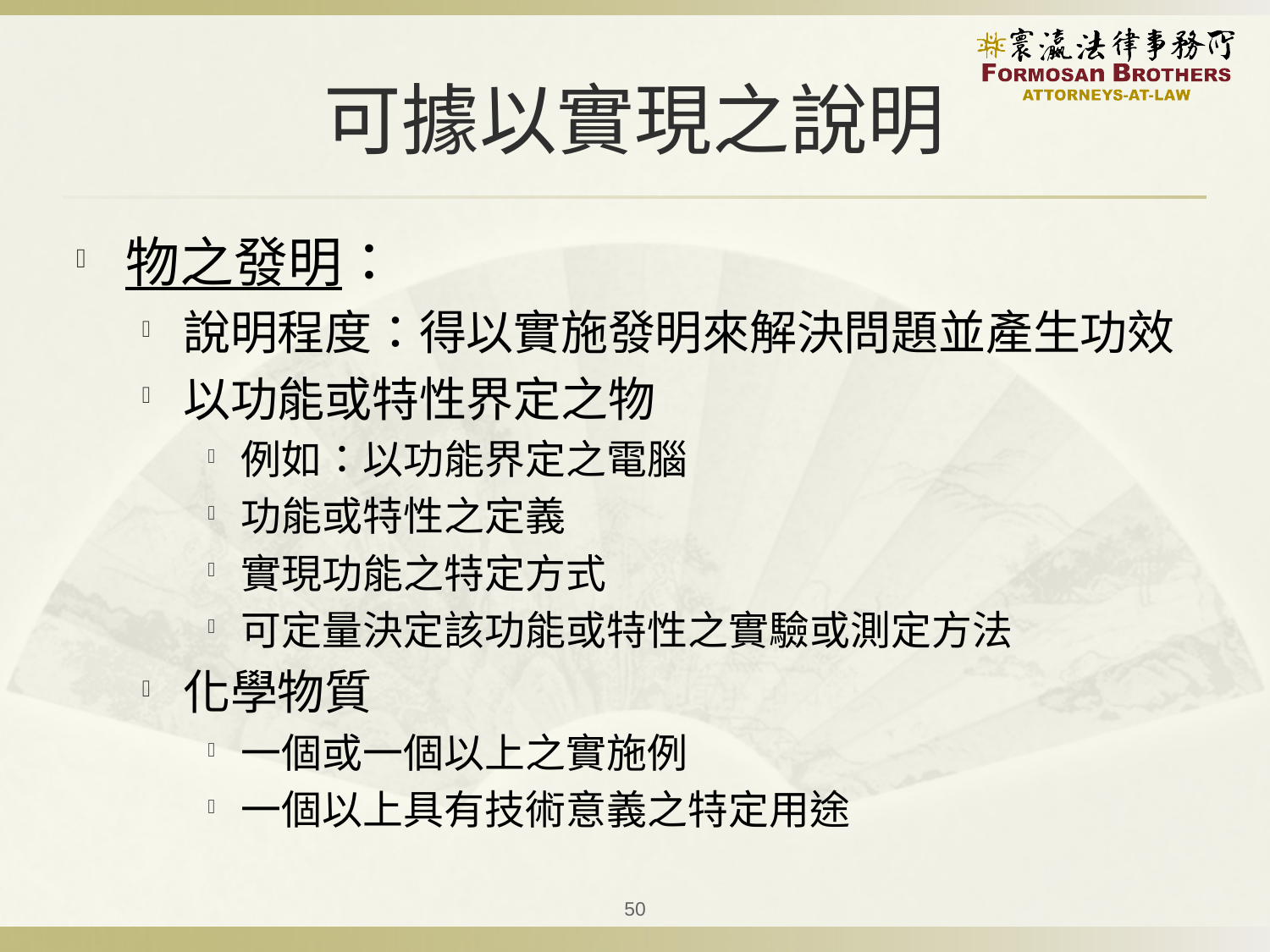

# 可據以實現之說明
物之發明：
說明程度：得以實施發明來解決問題並產生功效
以功能或特性界定之物
例如：以功能界定之電腦
功能或特性之定義
實現功能之特定方式
可定量決定該功能或特性之實驗或測定方法
化學物質
一個或一個以上之實施例
一個以上具有技術意義之特定用途

50